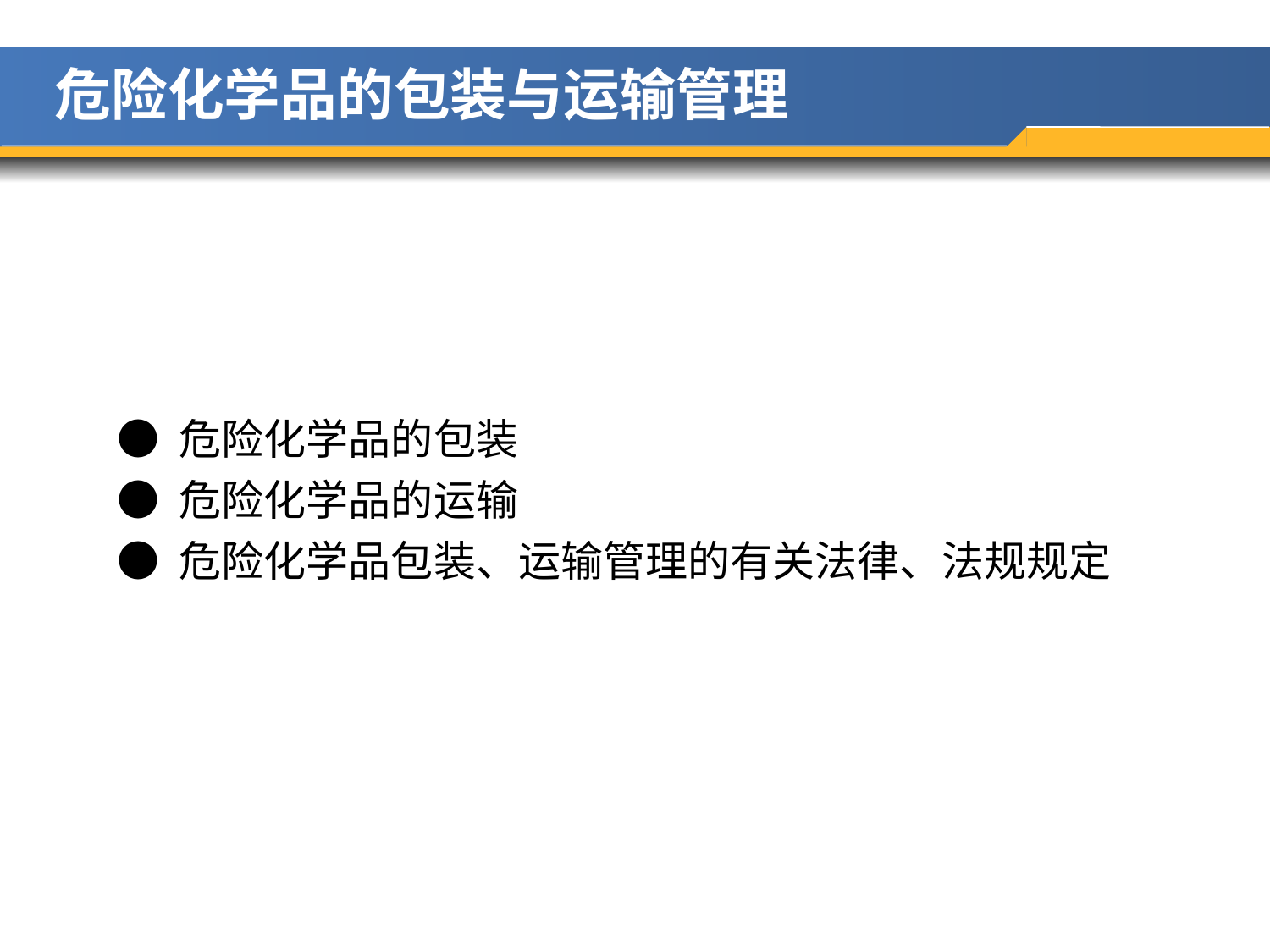

危险化学品的包装与运输管理

● 危险化学品的包装
● 危险化学品的运输
● 危险化学品包装、运输管理的有关法律、法规规定